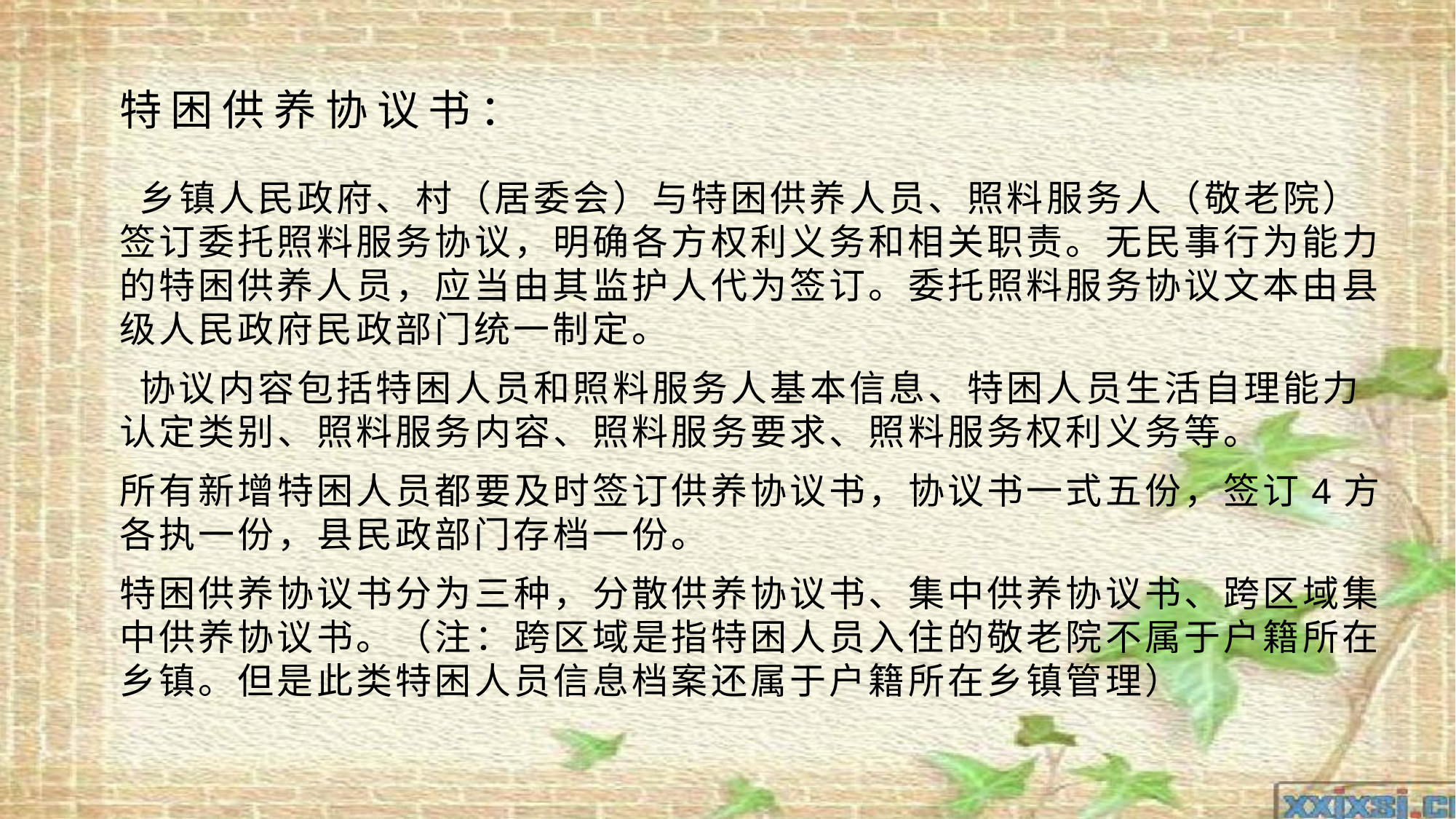

# 特困供养协议书：
 乡镇人民政府、村（居委会）与特困供养人员、照料服务人（敬老院）签订委托照料服务协议，明确各方权利义务和相关职责。无民事行为能力的特困供养人员，应当由其监护人代为签订。委托照料服务协议文本由县级人民政府民政部门统一制定。
 协议内容包括特困人员和照料服务人基本信息、特困人员生活自理能力认定类别、照料服务内容、照料服务要求、照料服务权利义务等。
所有新增特困人员都要及时签订供养协议书，协议书一式五份，签订4方各执一份，县民政部门存档一份。
特困供养协议书分为三种，分散供养协议书、集中供养协议书、跨区域集中供养协议书。（注：跨区域是指特困人员入住的敬老院不属于户籍所在乡镇。但是此类特困人员信息档案还属于户籍所在乡镇管理）